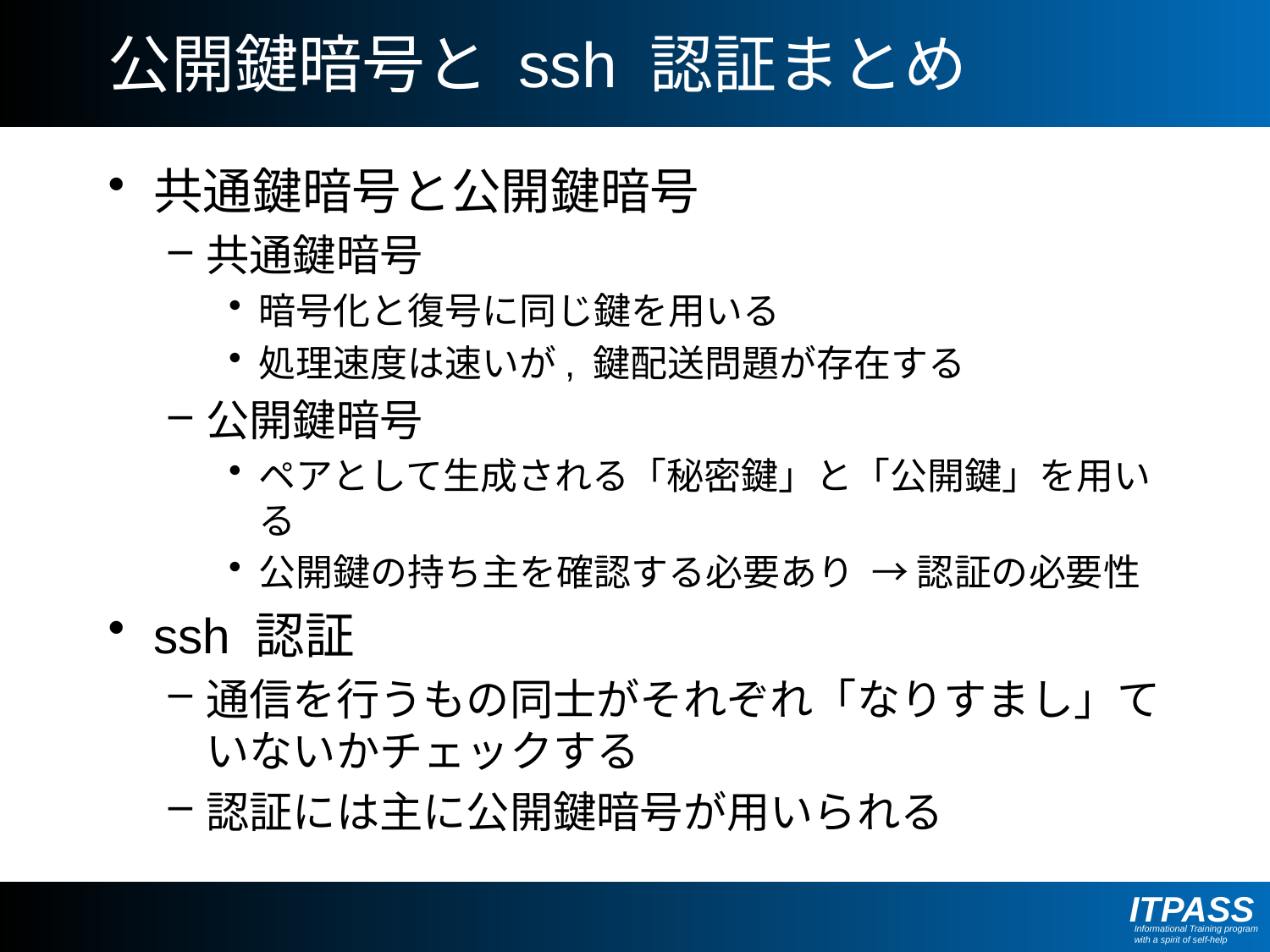

# 公開鍵暗号と ssh 認証まとめ
共通鍵暗号と公開鍵暗号
共通鍵暗号
暗号化と復号に同じ鍵を用いる
処理速度は速いが, 鍵配送問題が存在する
公開鍵暗号
ペアとして生成される「秘密鍵」と「公開鍵」を用いる
公開鍵の持ち主を確認する必要あり  → 認証の必要性
ssh 認証
通信を行うもの同士がそれぞれ「なりすまし」ていないかチェックする
認証には主に公開鍵暗号が用いられる